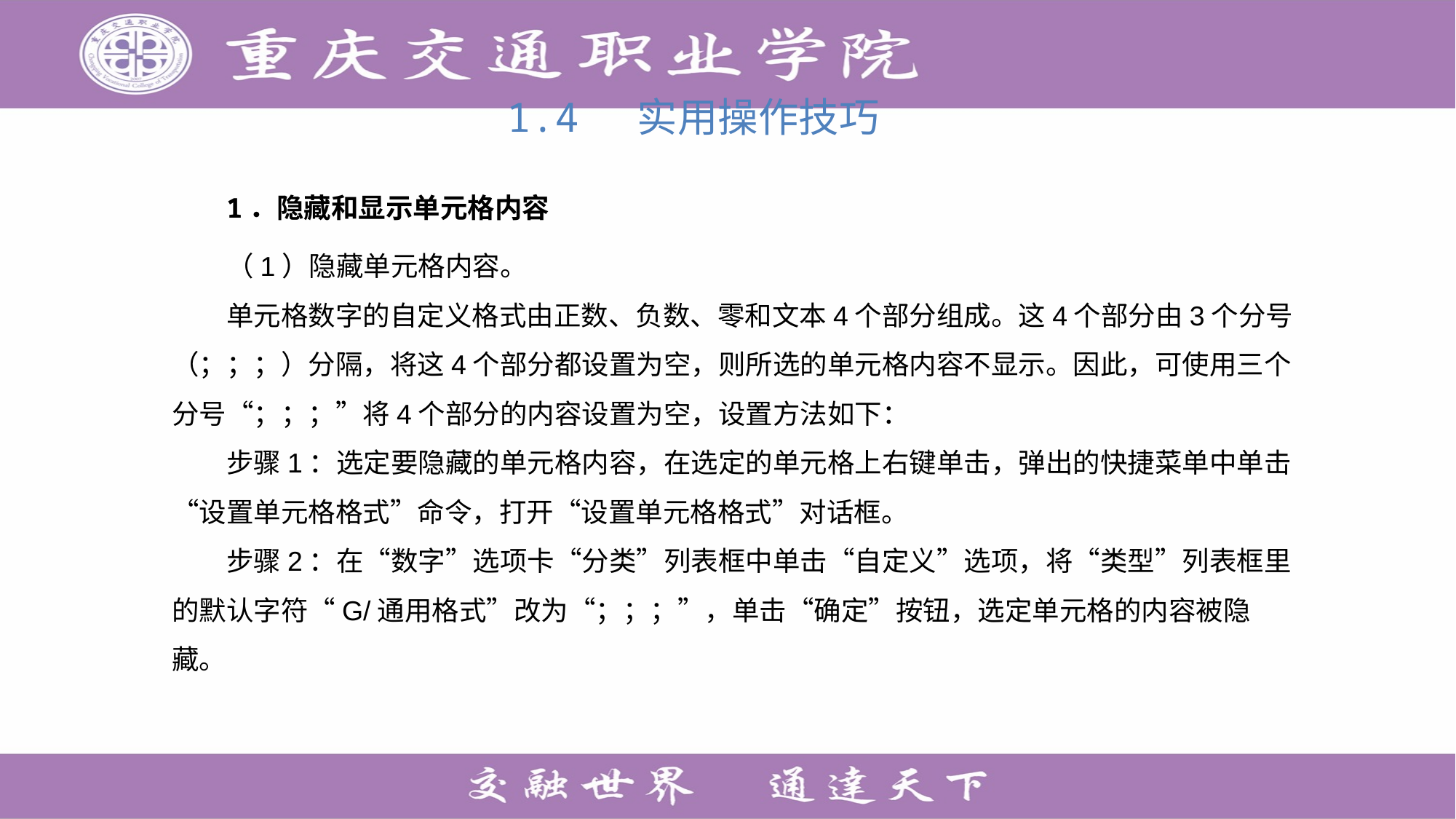

# 1.4  实用操作技巧
1．隐藏和显示单元格内容
（1）隐藏单元格内容。
单元格数字的自定义格式由正数、负数、零和文本4个部分组成。这4个部分由3个分号（；；；）分隔，将这4个部分都设置为空，则所选的单元格内容不显示。因此，可使用三个分号“；；；”将4个部分的内容设置为空，设置方法如下：
步骤1：选定要隐藏的单元格内容，在选定的单元格上右键单击，弹出的快捷菜单中单击“设置单元格格式”命令，打开“设置单元格格式”对话框。
步骤2：在“数字”选项卡“分类”列表框中单击“自定义”选项，将“类型”列表框里的默认字符“G/通用格式”改为“；；；”，单击“确定”按钮，选定单元格的内容被隐藏。